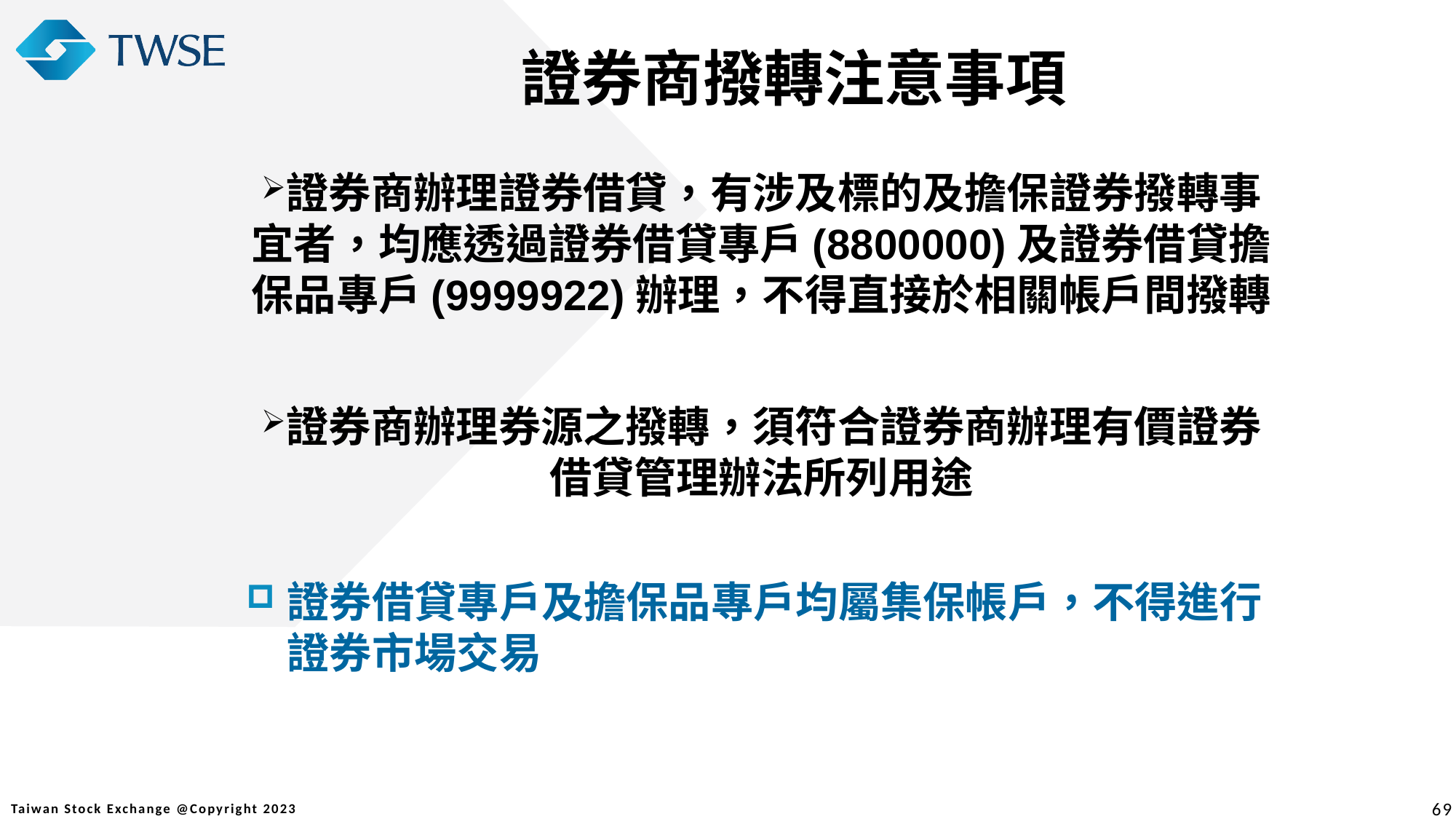

證券商撥轉注意事項
證券商辦理證券借貸，有涉及標的及擔保證券撥轉事宜者，均應透過證券借貸專戶(8800000)及證券借貸擔保品專戶(9999922)辦理，不得直接於相關帳戶間撥轉

證券商辦理券源之撥轉，須符合證券商辦理有價證券借貸管理辦法所列用途

證券借貸專戶及擔保品專戶均屬集保帳戶，不得進行證券市場交易

69